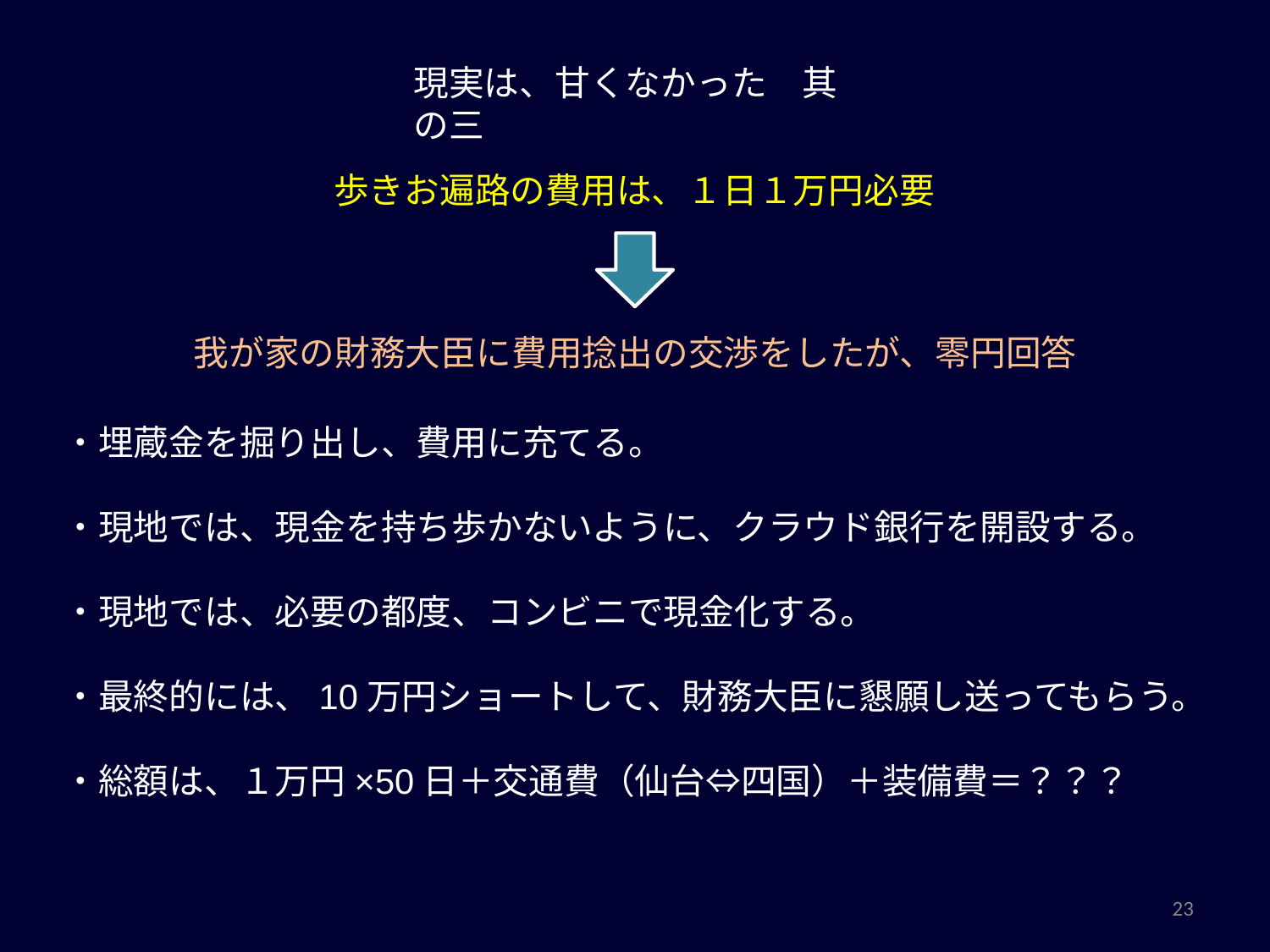

現実は、甘くなかった　其の三
歩きお遍路の費用は、１日１万円必要

我が家の財務大臣に費用捻出の交渉をしたが、零円回答
・埋蔵金を掘り出し、費用に充てる。

・現地では、現金を持ち歩かないように、クラウド銀行を開設する。

・現地では、必要の都度、コンビニで現金化する。

・最終的には、10万円ショートして、財務大臣に懇願し送ってもらう。

・総額は、１万円×50日＋交通費（仙台⇔四国）＋装備費＝？？？
23